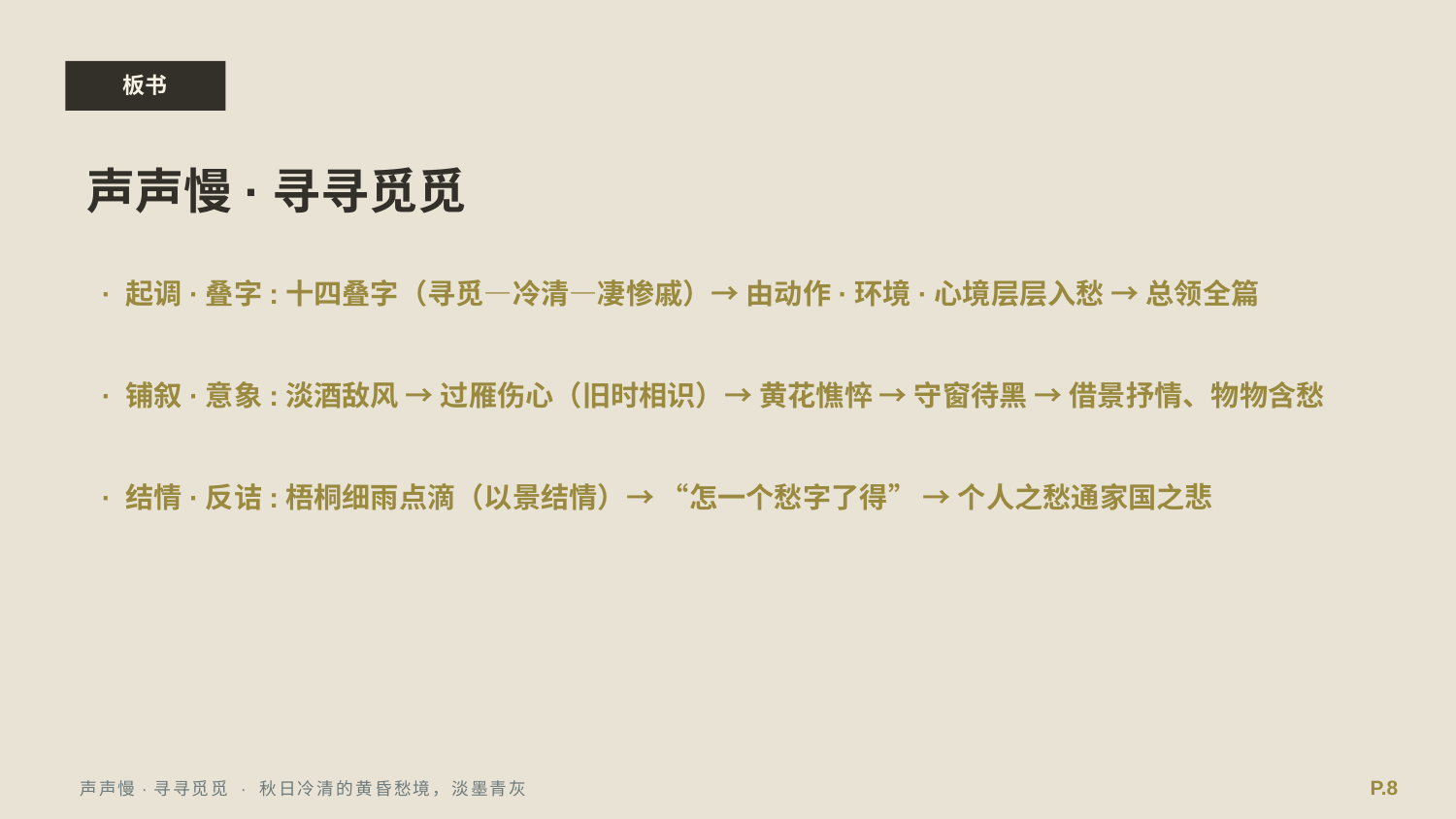

板书

声声慢·寻寻觅觅
· 起调·叠字:十四叠字（寻觅—冷清—凄惨戚）→ 由动作·环境·心境层层入愁 → 总领全篇
· 铺叙·意象:淡酒敌风 → 过雁伤心（旧时相识）→ 黄花憔悴 → 守窗待黑 → 借景抒情、物物含愁
· 结情·反诘:梧桐细雨点滴（以景结情）→ “怎一个愁字了得” → 个人之愁通家国之悲
P.8
声声慢·寻寻觅觅 · 秋日冷清的黄昏愁境，淡墨青灰